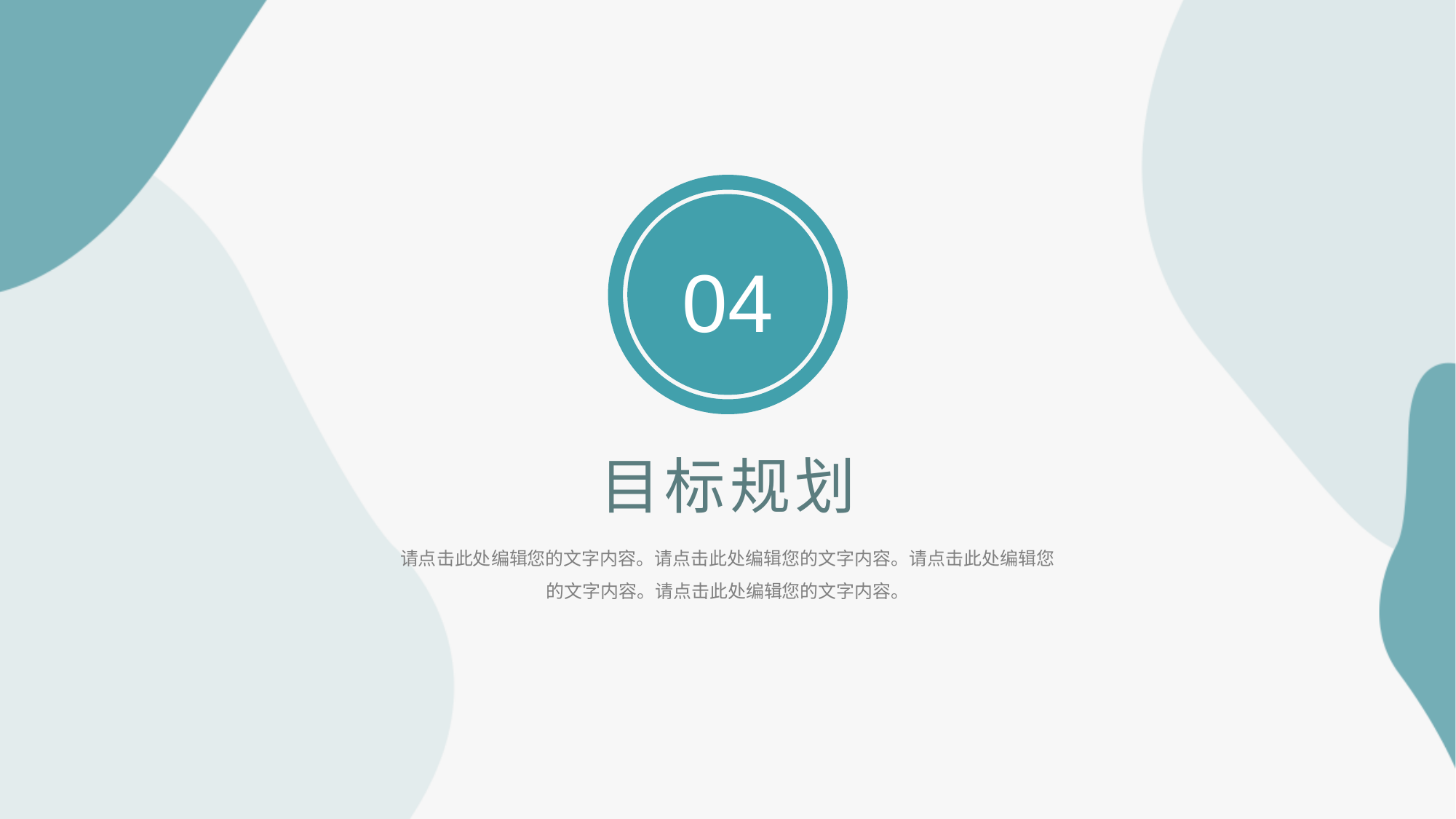

04
目标规划
请点击此处编辑您的文字内容。请点击此处编辑您的文字内容。请点击此处编辑您的文字内容。请点击此处编辑您的文字内容。